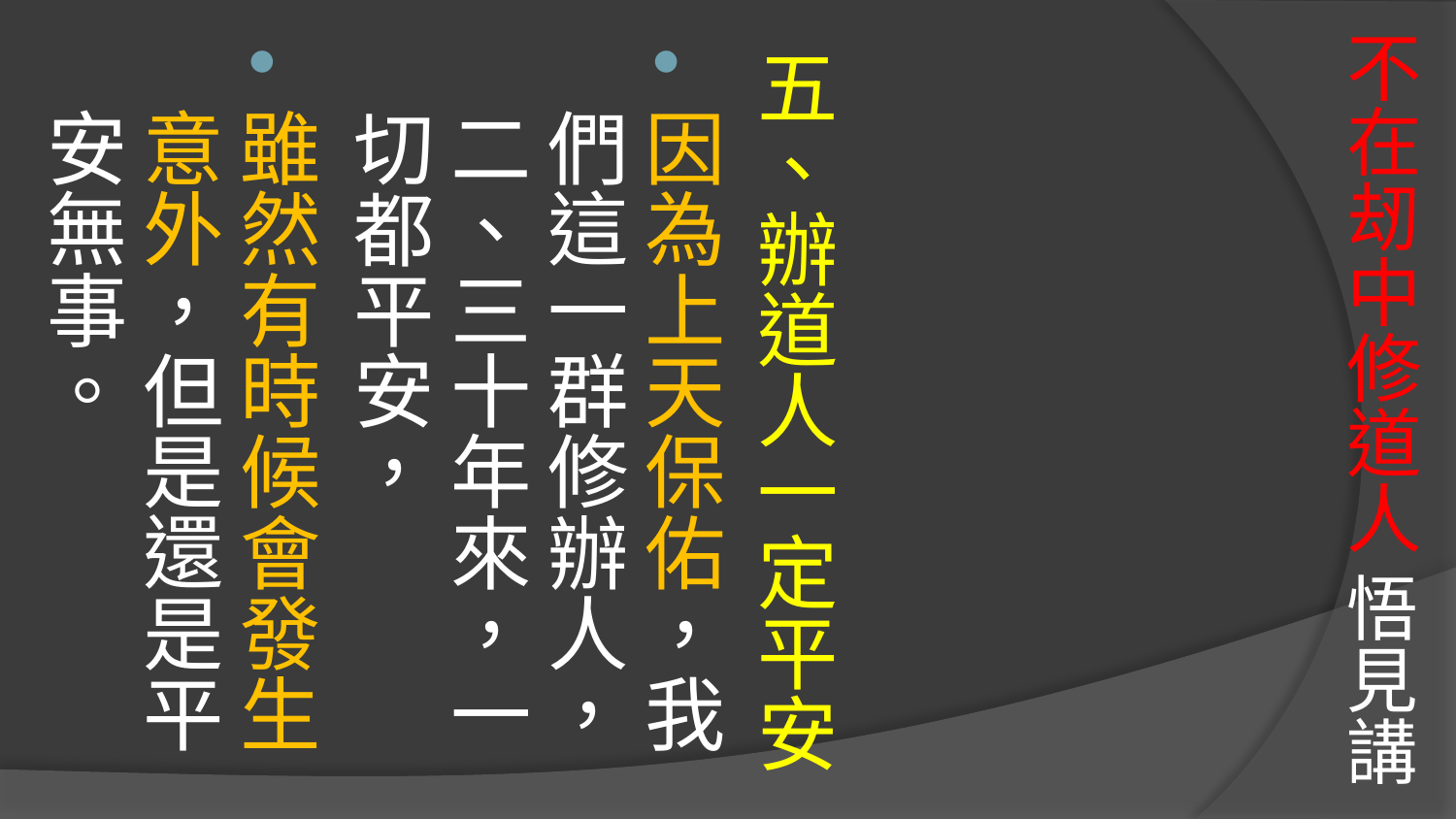

# 不在刼中修道人 悟見講
五、辦道人一定平安
因為上天保佑，我們這一群修辦人，二、三十年來，一切都平安，
雖然有時候會發生意外，但是還是平安無事。